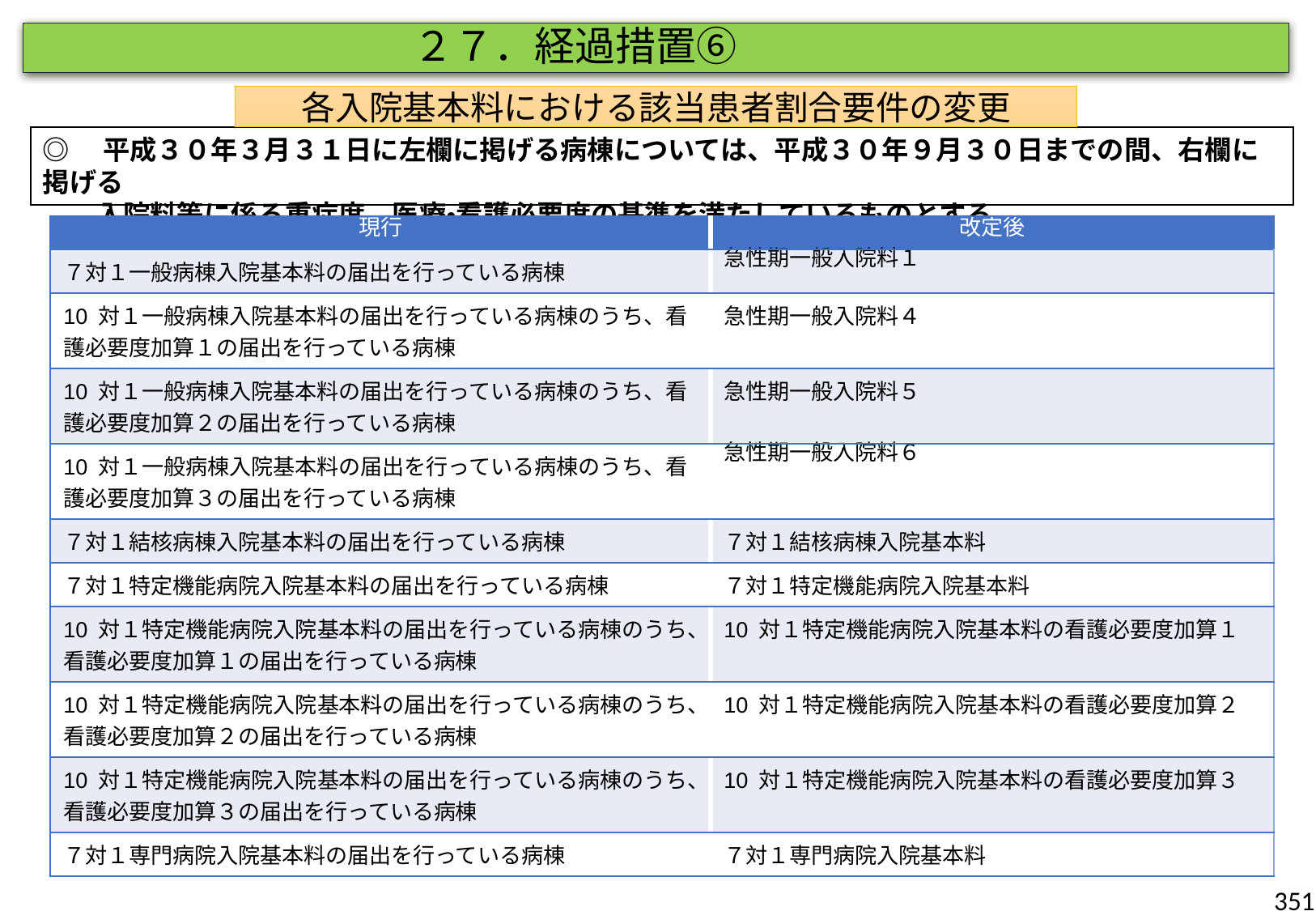

２７．経過措置⑥
各入院基本料における該当患者割合要件の変更
◎　平成３０年３月３１日に左欄に掲げる病棟については、平成３０年９月３０日までの間、右欄に掲げる
　　入院料等に係る重症度、医療・看護必要度の基準を満たしているものとする

| 現行 | 改定後 |
| --- | --- |
| ７対１一般病棟入院基本料の届出を行っている病棟 | 急性期一般入院料１ |
| 10 対１一般病棟入院基本料の届出を行っている病棟のうち、看護必要度加算１の届出を行っている病棟 | 急性期一般入院料４ |
| 10 対１一般病棟入院基本料の届出を行っている病棟のうち、看護必要度加算２の届出を行っている病棟 | 急性期一般入院料５ |
| 10 対１一般病棟入院基本料の届出を行っている病棟のうち、看護必要度加算３の届出を行っている病棟 | 急性期一般入院料６ |
| ７対１結核病棟入院基本料の届出を行っている病棟 | ７対１結核病棟入院基本料 |
| ７対１特定機能病院入院基本料の届出を行っている病棟 | ７対１特定機能病院入院基本料 |
| 10 対１特定機能病院入院基本料の届出を行っている病棟のうち、看護必要度加算１の届出を行っている病棟 | 10 対１特定機能病院入院基本料の看護必要度加算１ |
| 10 対１特定機能病院入院基本料の届出を行っている病棟のうち、看護必要度加算２の届出を行っている病棟 | 10 対１特定機能病院入院基本料の看護必要度加算２ |
| 10 対１特定機能病院入院基本料の届出を行っている病棟のうち、看護必要度加算３の届出を行っている病棟 | 10 対１特定機能病院入院基本料の看護必要度加算３ |
| ７対１専門病院入院基本料の届出を行っている病棟 | ７対１専門病院入院基本料 |
351